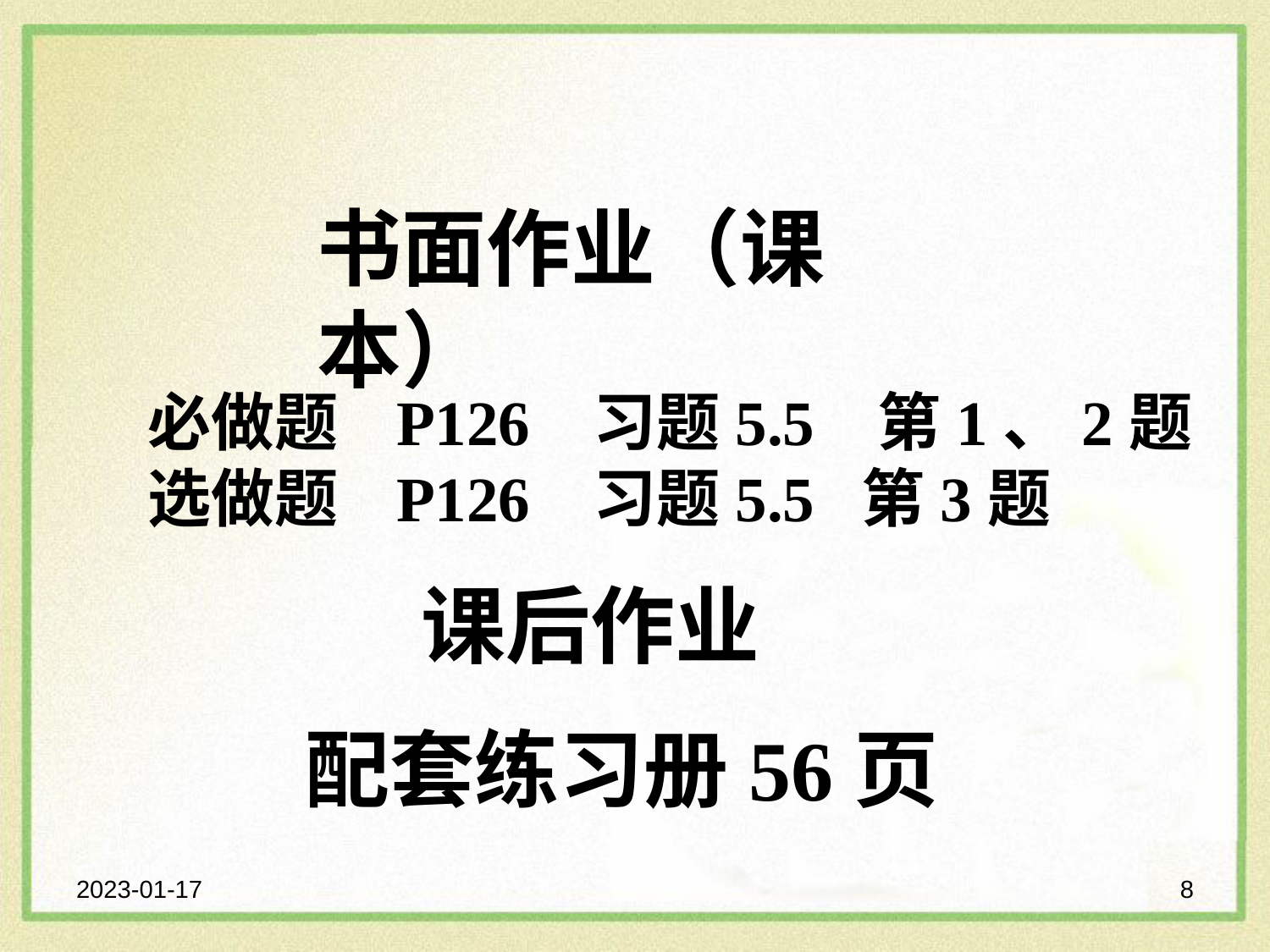

书面作业（课本）
必做题   P126   习题5.5   第1、2题
选做题   P126   习题5.5  第3题

         课后作业
   配套练习册56页
2023-01-17
8